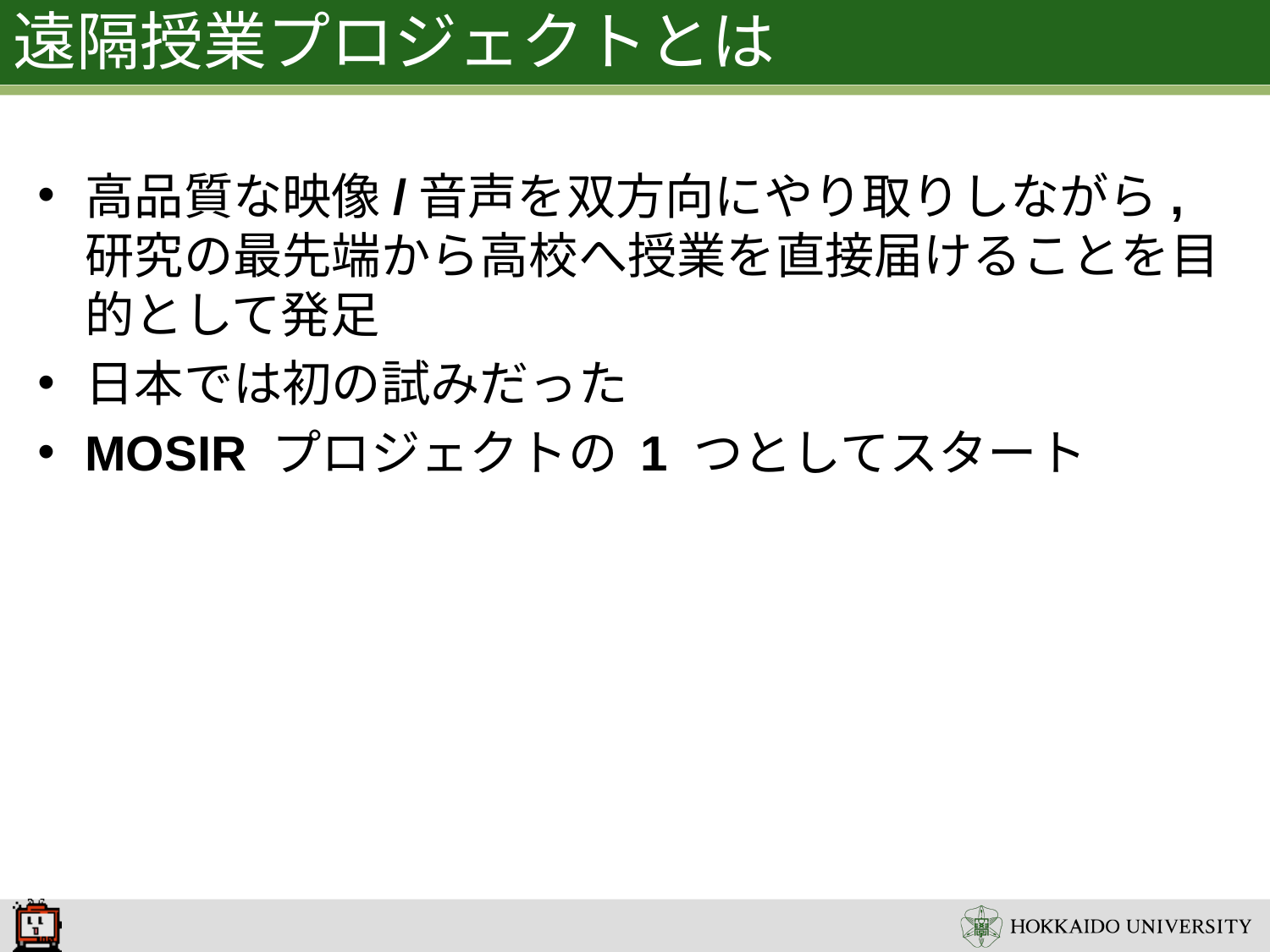

# 遠隔授業プロジェクトとは
高品質な映像/音声を双方向にやり取りしながら, 研究の最先端から高校へ授業を直接届けることを目的として発足
日本では初の試みだった
MOSIR プロジェクトの 1 つとしてスタート